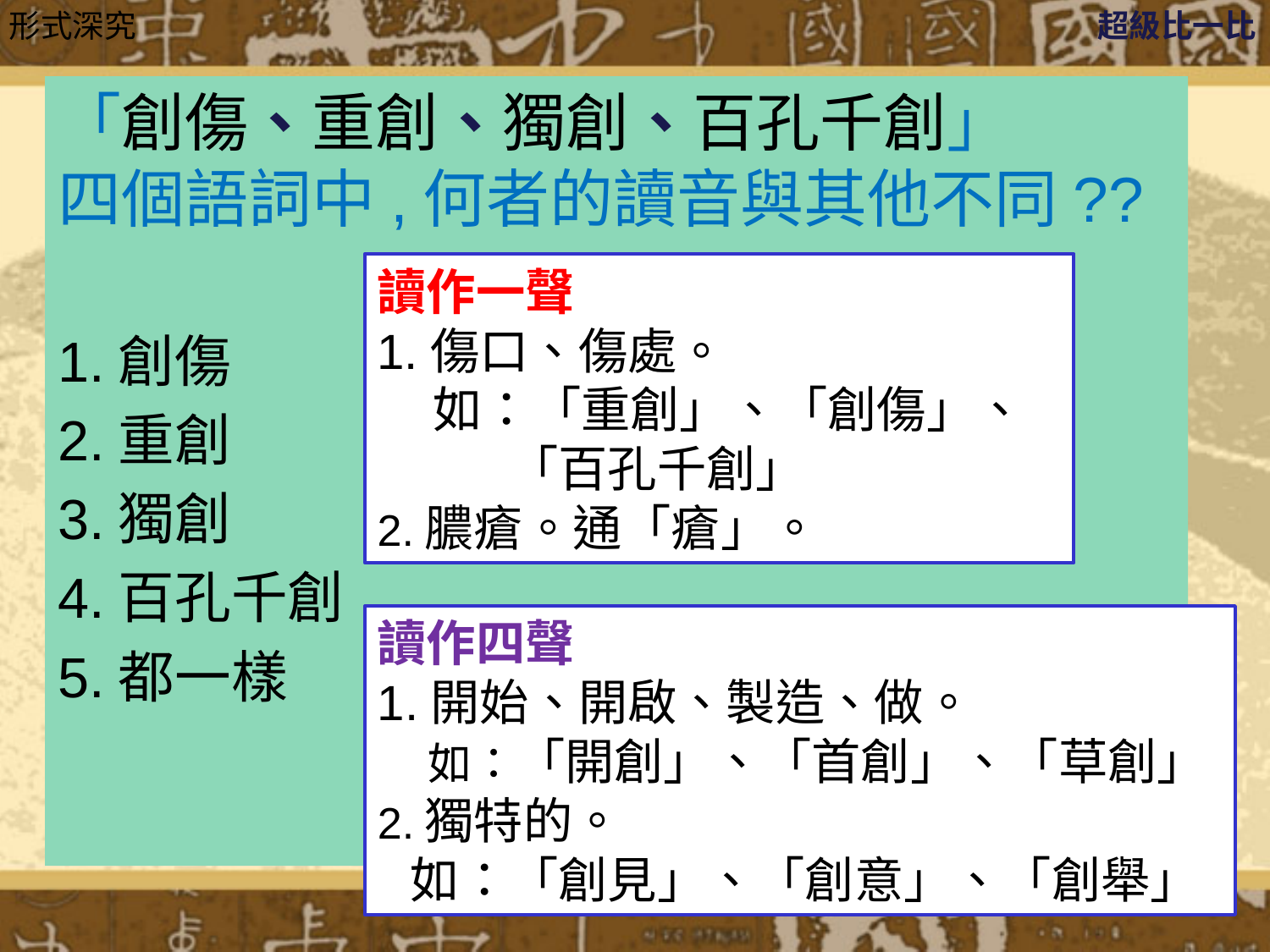

形式深究
超級比一比
「創傷、重創、獨創、百孔千創」
四個語詞中,何者的讀音與其他不同??

1.創傷
2.重創
3.獨創
4.百孔千創
5.都一樣

讀作一聲
1.傷口、傷處。
    如：「重創」、「創傷」、
            「百孔千創」
2.膿瘡。通「瘡」。
讀作四聲
1.開始、開啟、製造、做。
    如：「開創」、「首創」、「草創」
2.獨特的。
   如：「創見」、「創意」、「創舉」